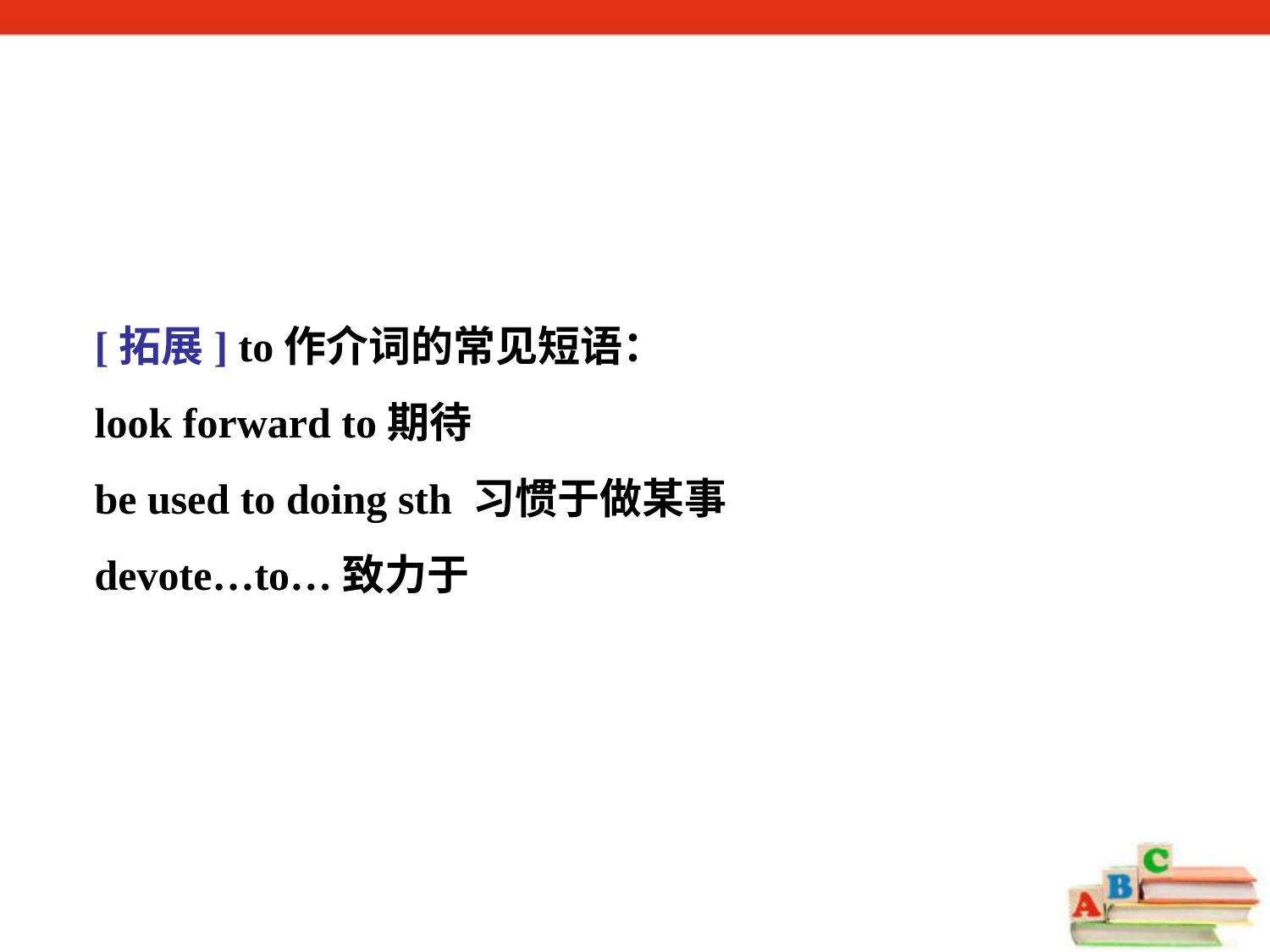

[拓展] to作介词的常见短语：
look forward to期待
be used to doing sth 习惯于做某事
devote…to…致力于